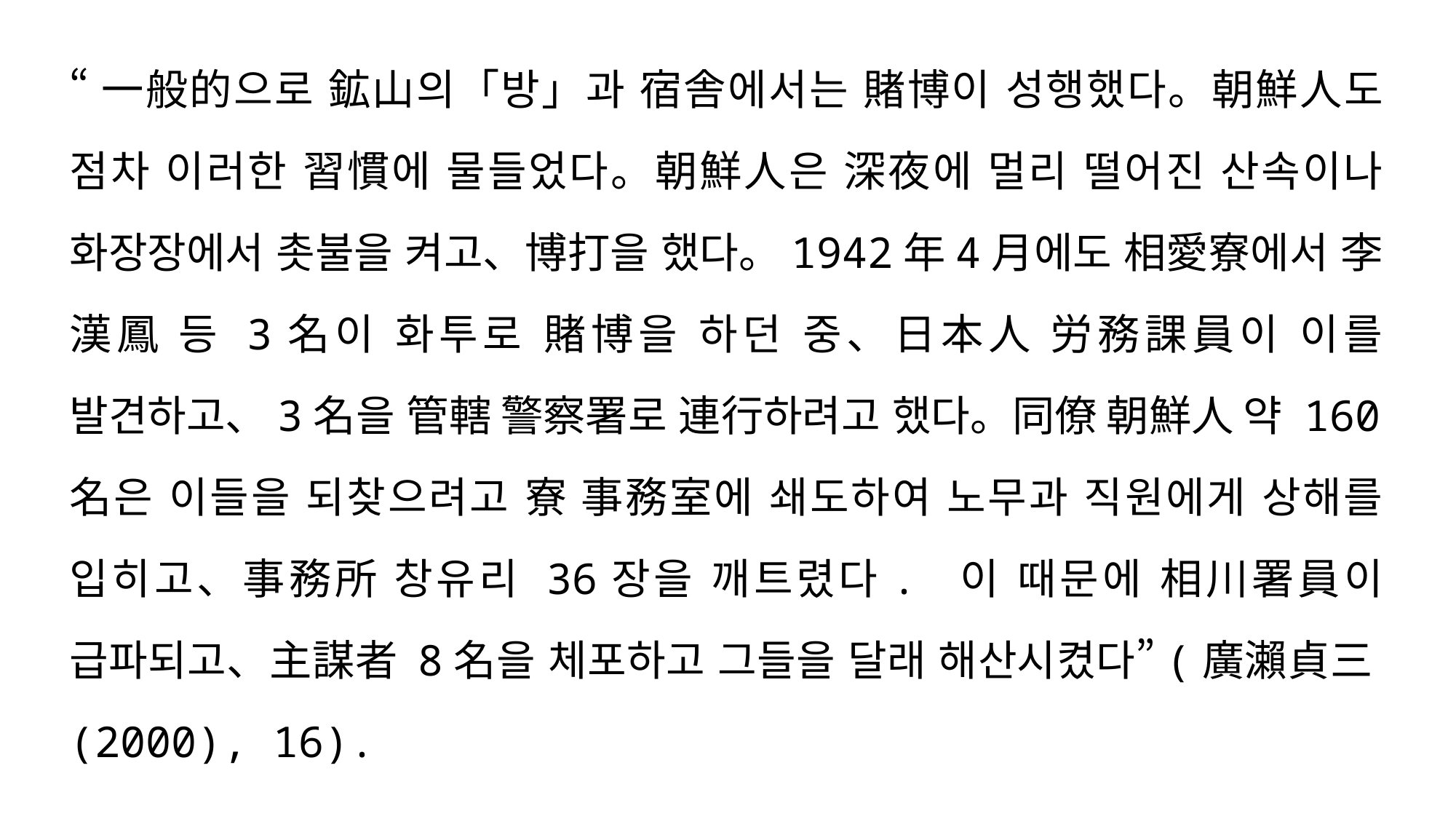

“一般的으로 鉱山의「방」과 宿舎에서는 賭博이 성행했다。朝鮮人도 점차 이러한 習慣에 물들었다。朝鮮人은 深夜에 멀리 떨어진 산속이나 화장장에서 촛불을 켜고、博打을 했다。1942年4月에도 相愛寮에서 李漢鳳 등 3名이 화투로 賭博을 하던 중、日本人 労務課員이 이를 발견하고、3名을 管轄 警察署로 連行하려고 했다。同僚 朝鮮人 약 160名은 이들을 되찾으려고 寮 事務室에 쇄도하여 노무과 직원에게 상해를 입히고、事務所 창유리 36장을 깨트렸다. 이 때문에 相川署員이 급파되고、主謀者 8名을 체포하고 그들을 달래 해산시켰다”(廣瀨貞三(2000), 16).